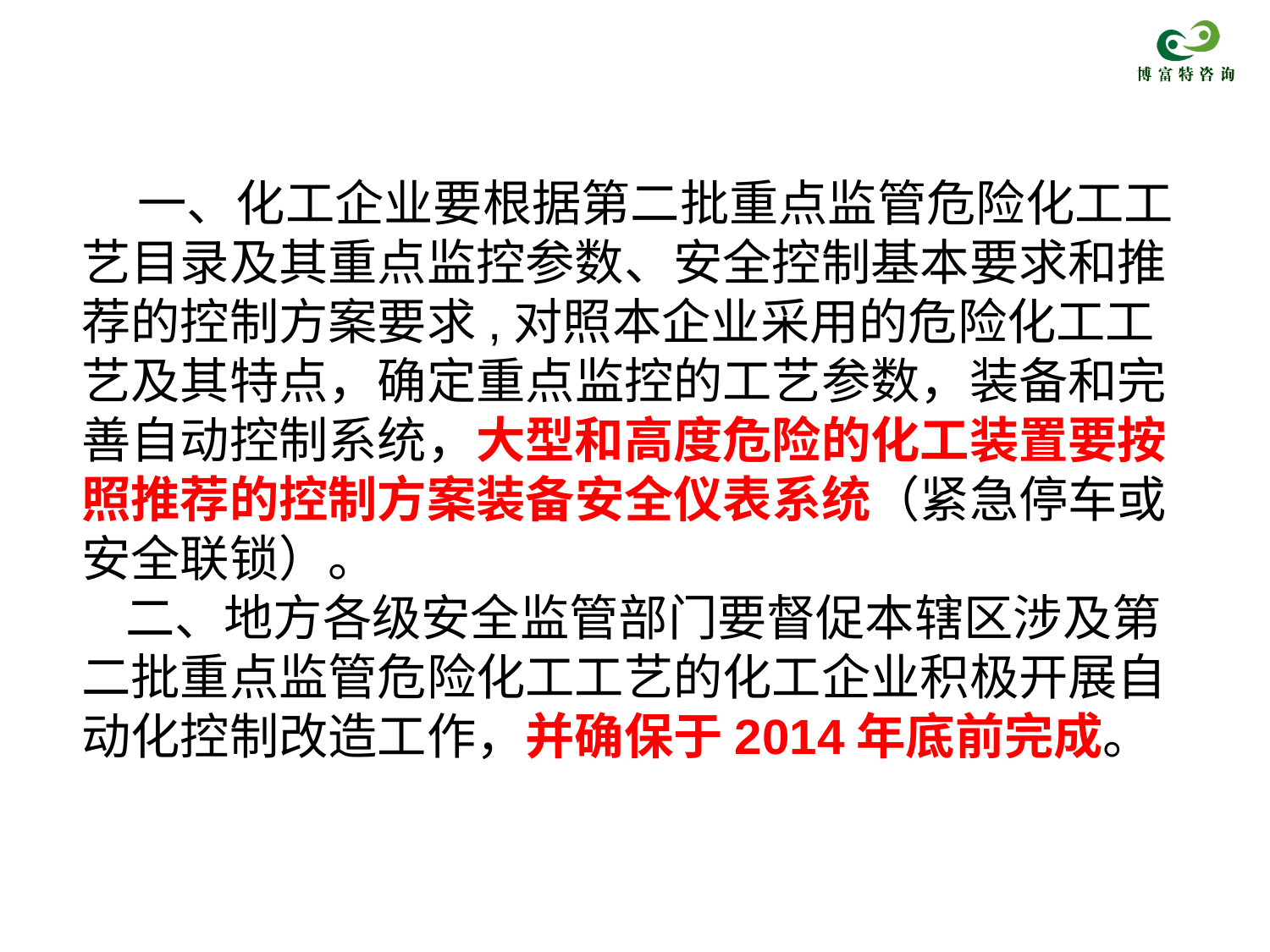

# 一、化工企业要根据第二批重点监管危险化工工艺目录及其重点监控参数、安全控制基本要求和推荐的控制方案要求,对照本企业采用的危险化工工艺及其特点，确定重点监控的工艺参数，装备和完善自动控制系统，大型和高度危险的化工装置要按照推荐的控制方案装备安全仪表系统（紧急停车或安全联锁）。 二、地方各级安全监管部门要督促本辖区涉及第二批重点监管危险化工工艺的化工企业积极开展自动化控制改造工作，并确保于2014年底前完成。